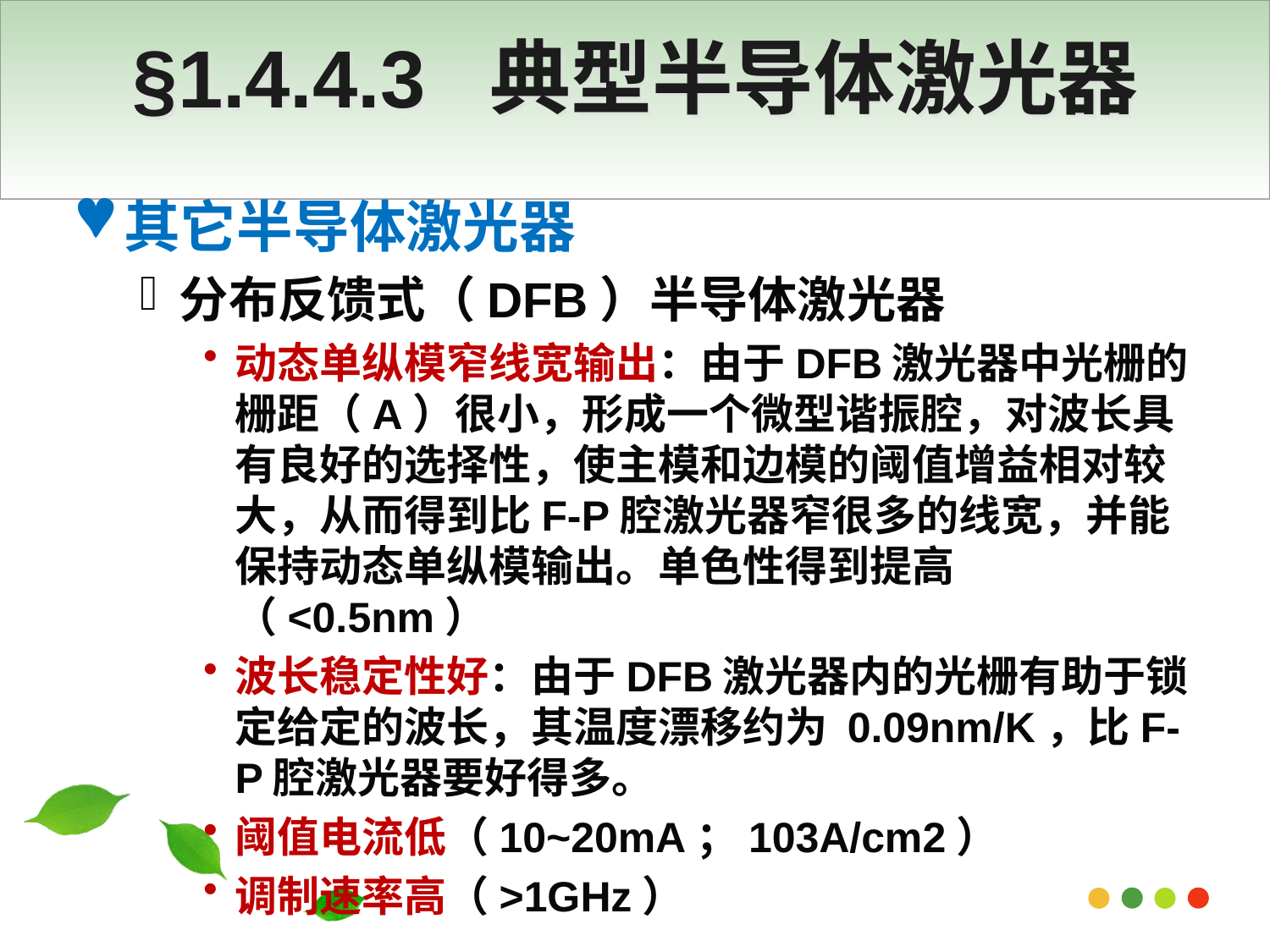

# §1.4.4.3  典型半导体激光器
其它半导体激光器
分布反馈式（DFB）半导体激光器
动态单纵模窄线宽输出：由于DFB激光器中光栅的栅距（A）很小，形成一个微型谐振腔，对波长具有良好的选择性，使主模和边模的阈值增益相对较大，从而得到比F-P腔激光器窄很多的线宽，并能保持动态单纵模输出。单色性得到提高（<0.5nm）
波长稳定性好：由于DFB激光器内的光栅有助于锁定给定的波长，其温度漂移约为 0.09nm/K，比F-P腔激光器要好得多。
阈值电流低（10~20mA；103A/cm2）
调制速率高（>1GHz）